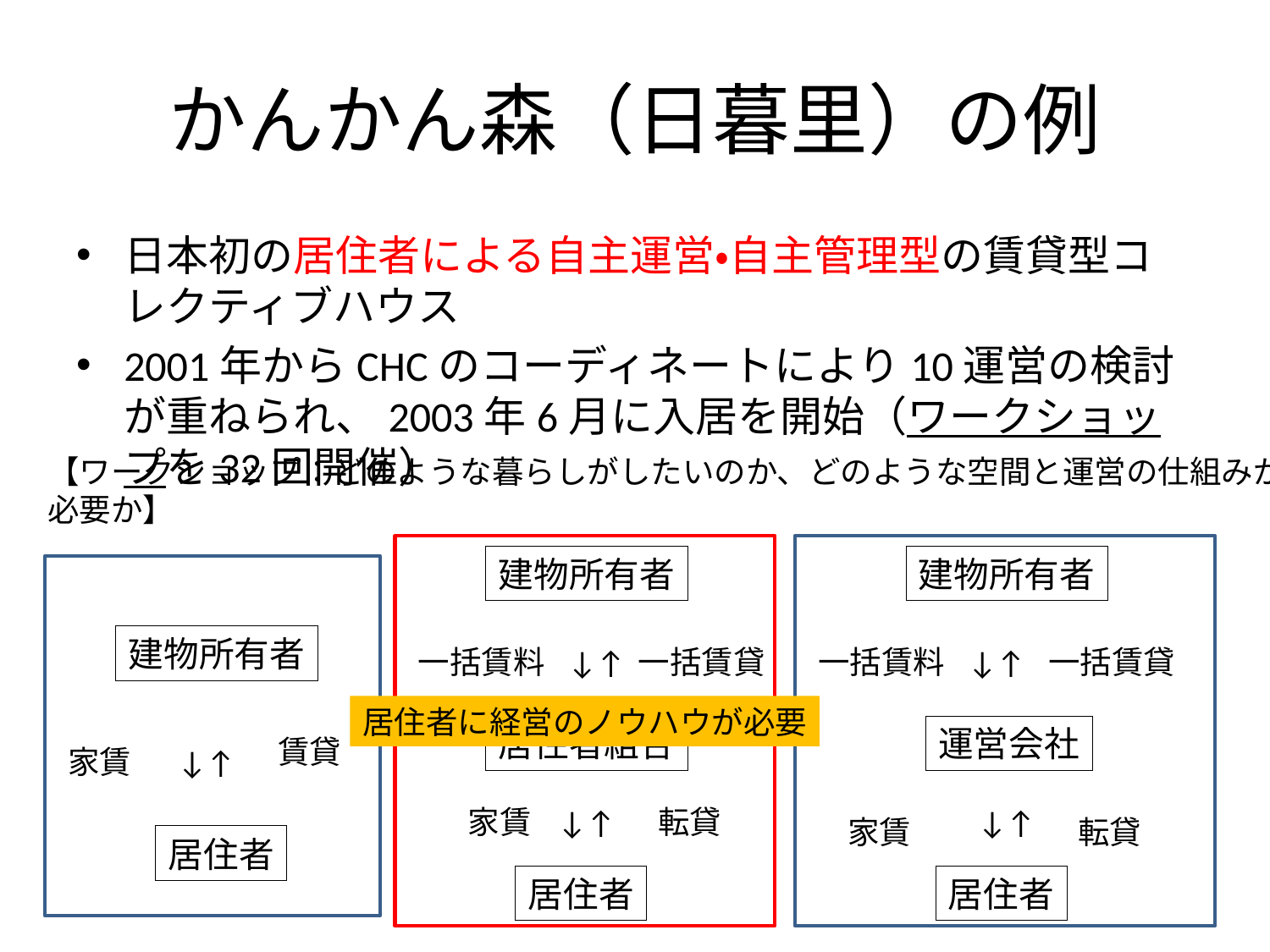

# かんかん森（日暮里）の例
日本初の居住者による自主運営・自主管理型の賃貸型コレクティブハウス
2001年からCHCのコーディネートにより10運営の検討が重ねられ、2003年6月に入居を開始（ワークショップを32回開催）
【ワークショップ：どのような暮らしがしたいのか、どのような空間と運営の仕組みが必要か】

建物所有者
建物所有者

建物所有者
一括賃料
↓↑
一括賃貸
一括賃料
↓↑
一括賃貸
居住者に経営のノウハウが必要
居住者組合
運営会社
賃貸
家賃
↓↑
家賃
↓↑
転貸
↓↑
家賃
転貸
居住者
居住者
居住者